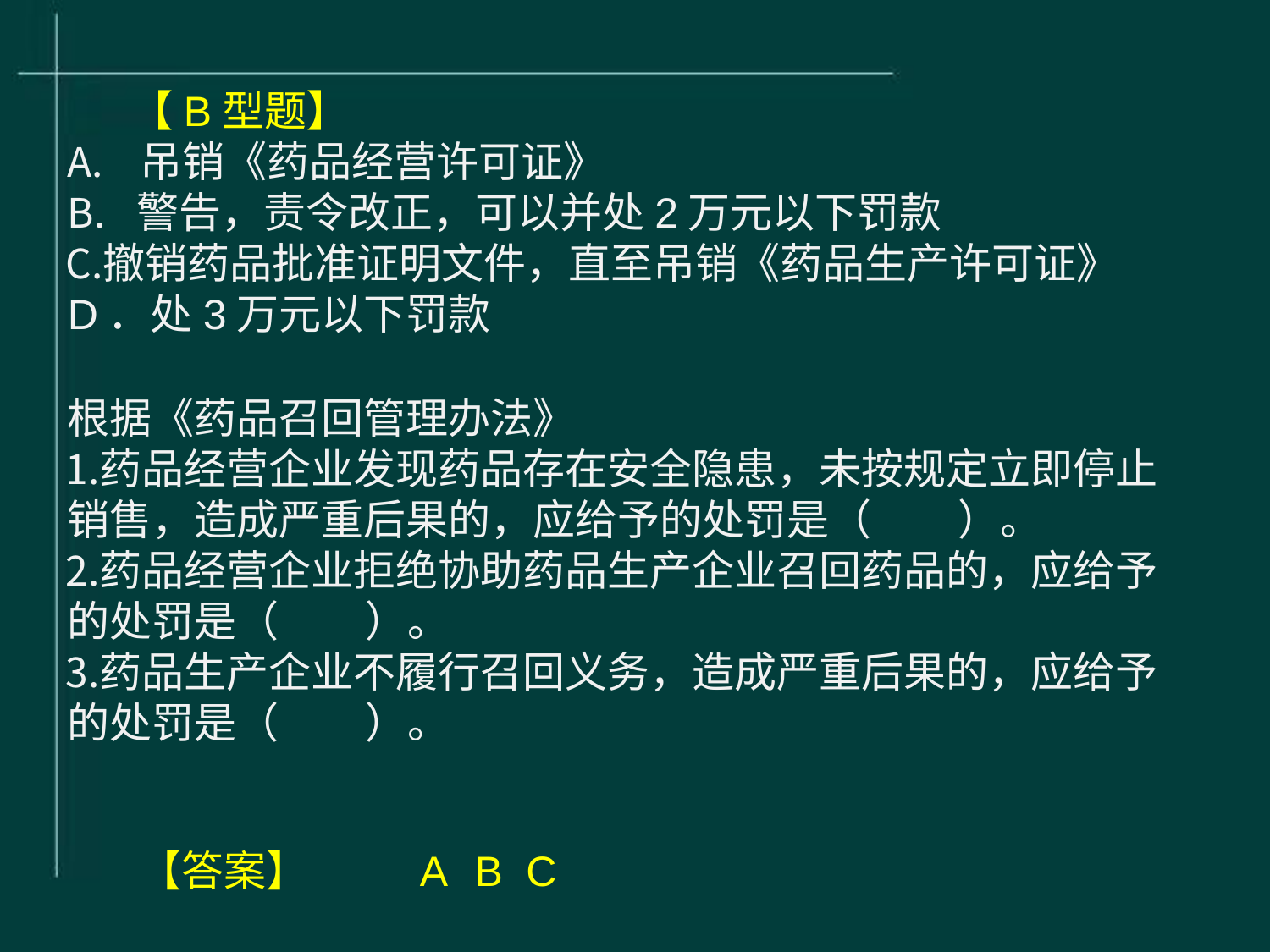

【B型题】
吊销《药品经营许可证》
警告，责令改正，可以并处2万元以下罚款
撤销药品批准证明文件，直至吊销《药品生产许可证》  D．处3万元以下罚款

根据《药品召回管理办法》
药品经营企业发现药品存在安全隐患，未按规定立即停止 销售，造成严重后果的，应给予的处罚是（	）。
药品经营企业拒绝协助药品生产企业召回药品的，应给予 的处罚是（	）。
药品生产企业不履行召回义务，造成严重后果的，应给予 的处罚是（	）。

【答案】	A	B	C